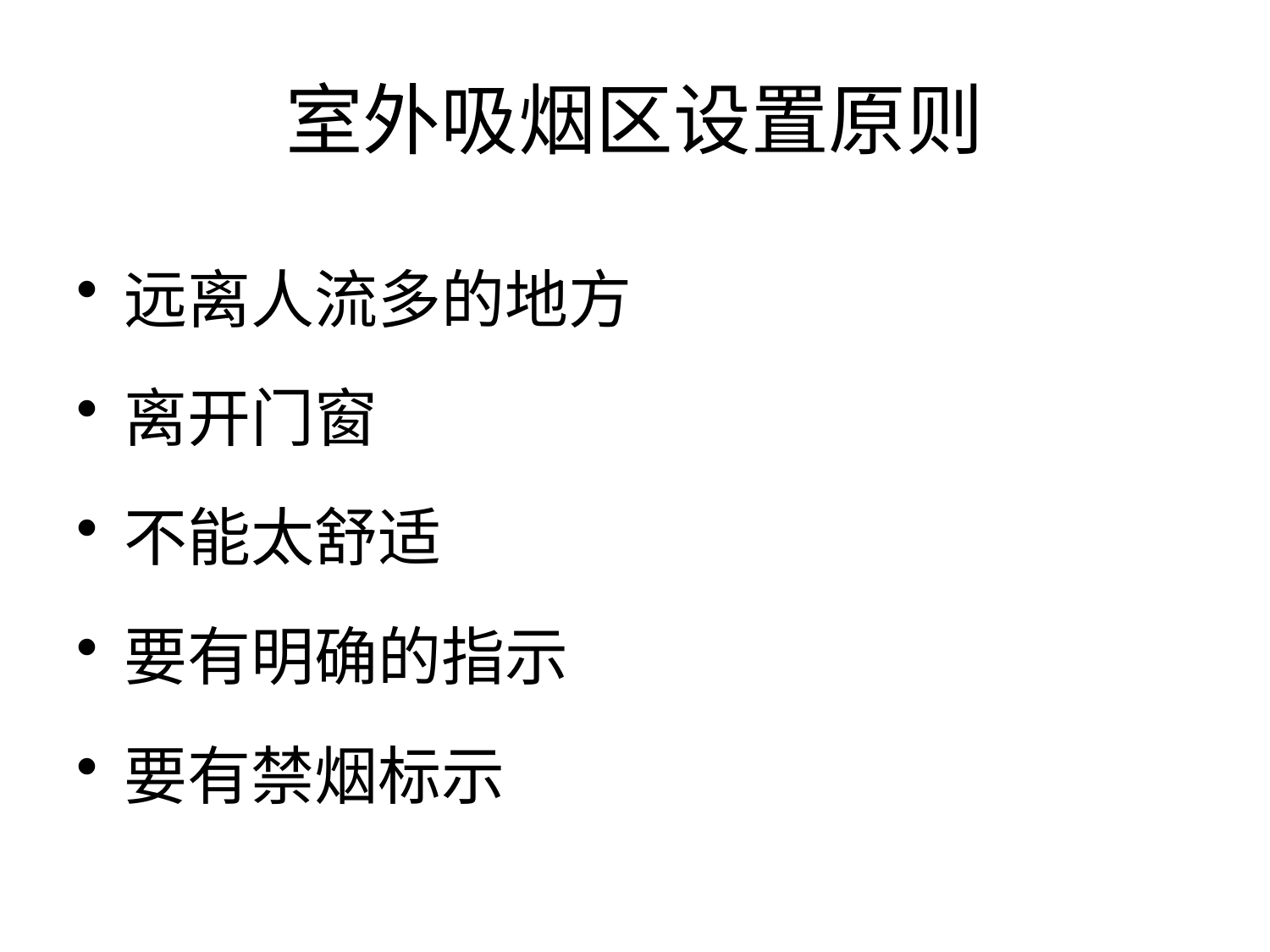

# 室外吸烟区设置原则
远离人流多的地方
离开门窗
不能太舒适
要有明确的指示
要有禁烟标示